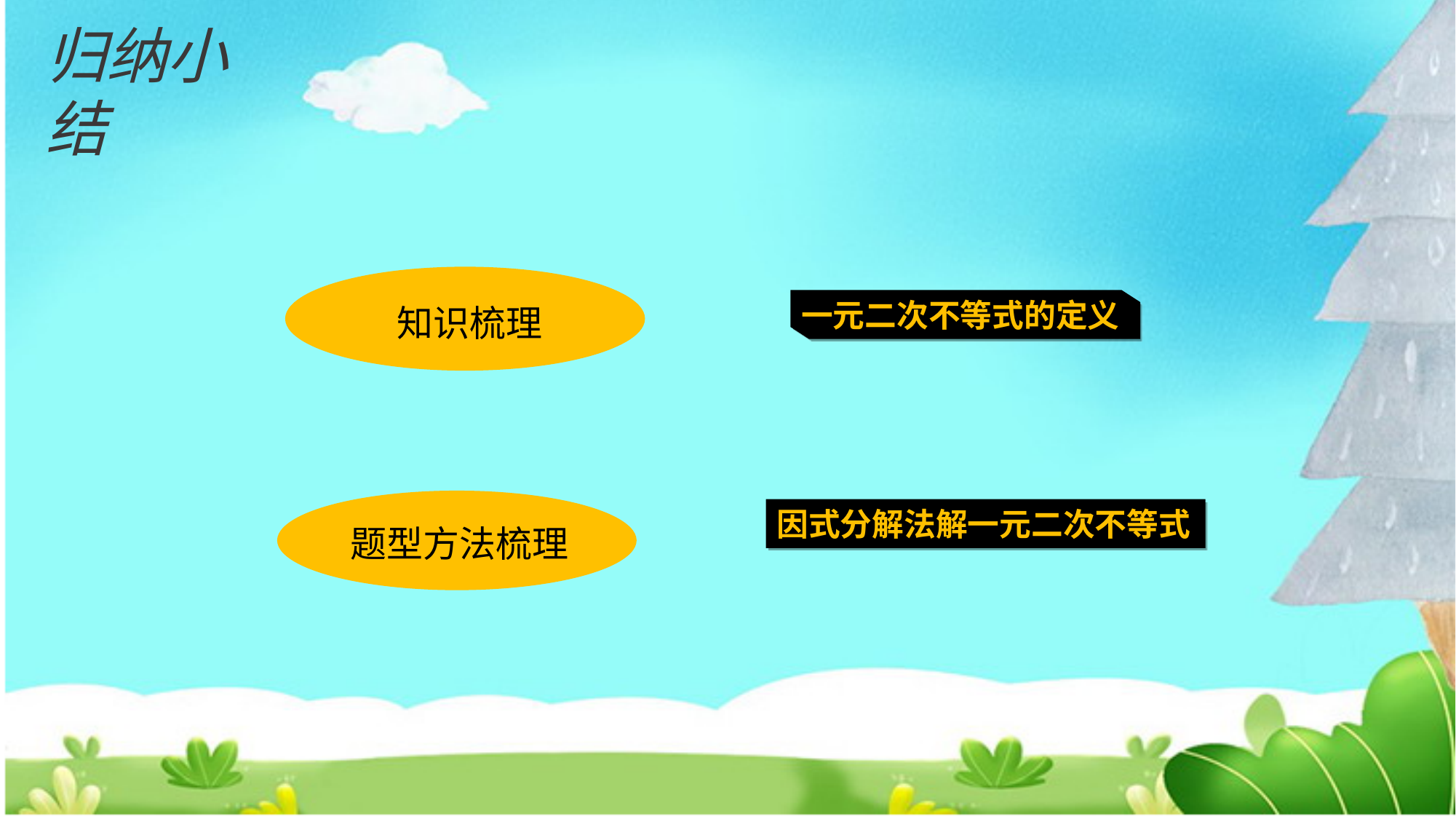

归纳小结

知识梳理
一元二次不等式的定义

题型方法梳理
因式分解法解一元二次不等式